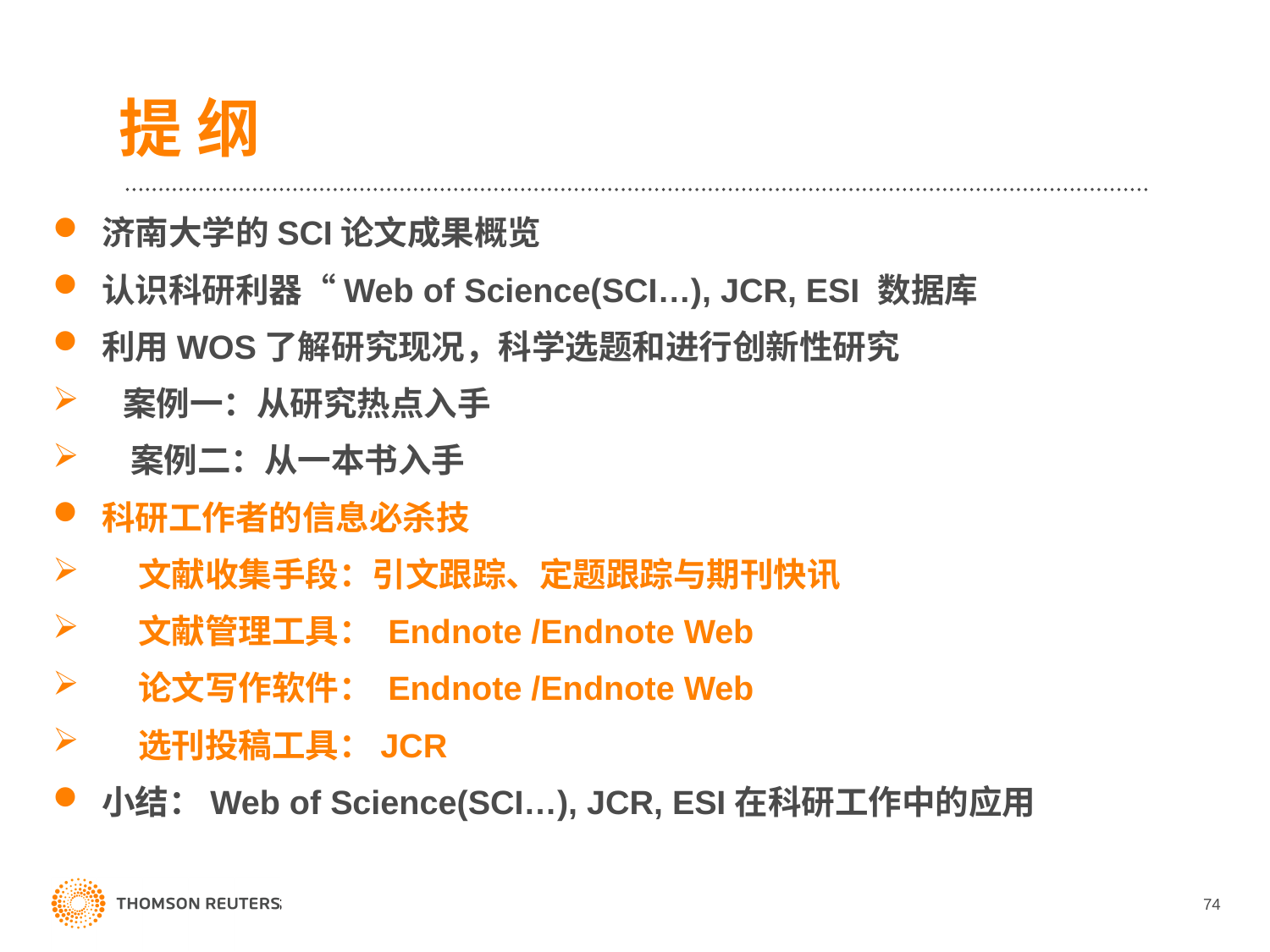

# 提 纲
 济南大学的SCI论文成果概览
 认识科研利器“Web of Science(SCI…), JCR, ESI 数据库
 利用WOS了解研究现况，科学选题和进行创新性研究
    案例一：从研究热点入手
     案例二：从一本书入手
 科研工作者的信息必杀技
      文献收集手段：引文跟踪、定题跟踪与期刊快讯
      文献管理工具： Endnote /Endnote Web
      论文写作软件： Endnote /Endnote Web
      选刊投稿工具：JCR
 小结：Web of Science(SCI…), JCR, ESI在科研工作中的应用

74